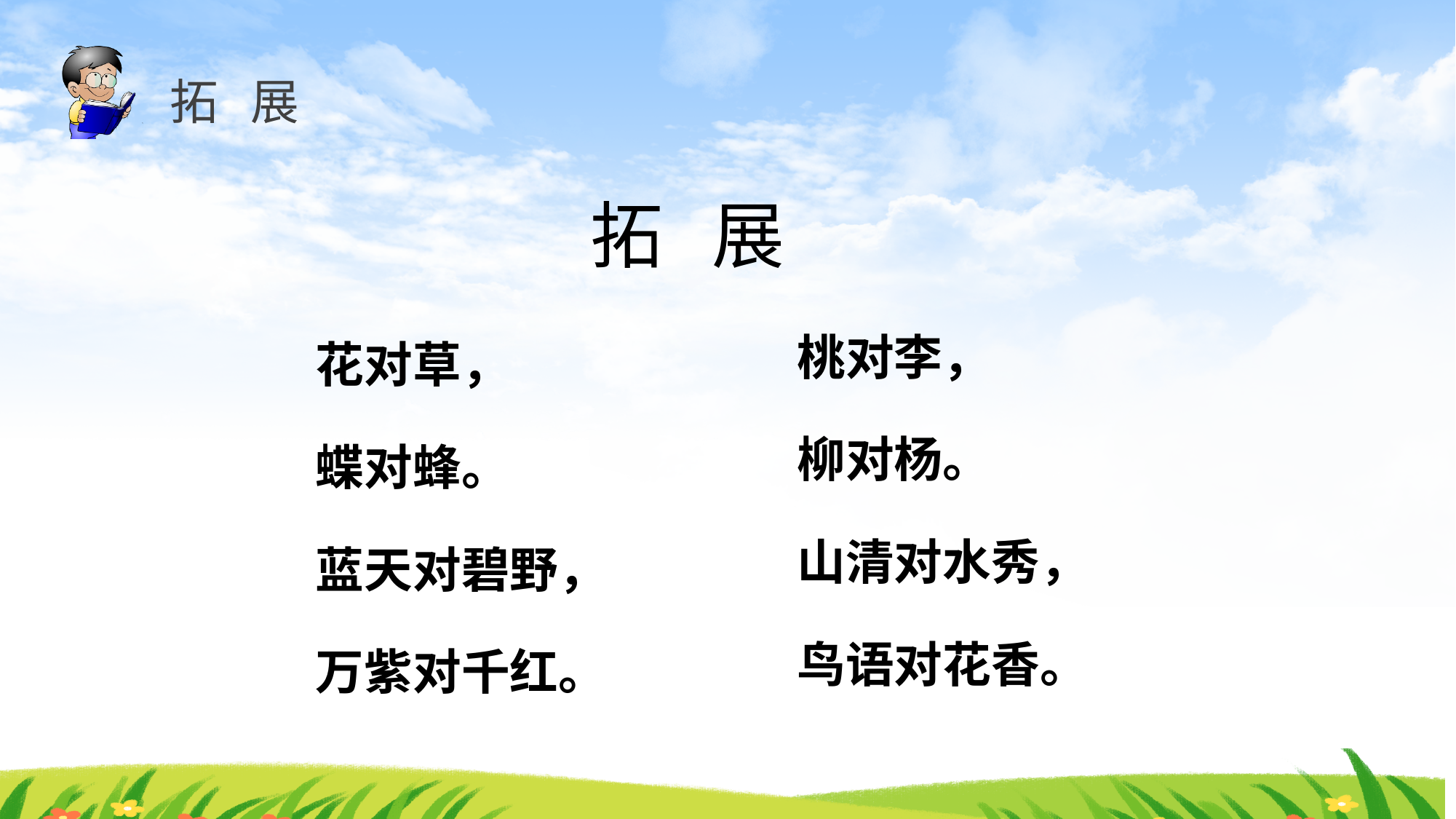

拓   展
拓   展
桃对李，
柳对杨。
山清对水秀，
鸟语对花香。

花对草，
蝶对蜂。
蓝天对碧野，
万紫对千红。